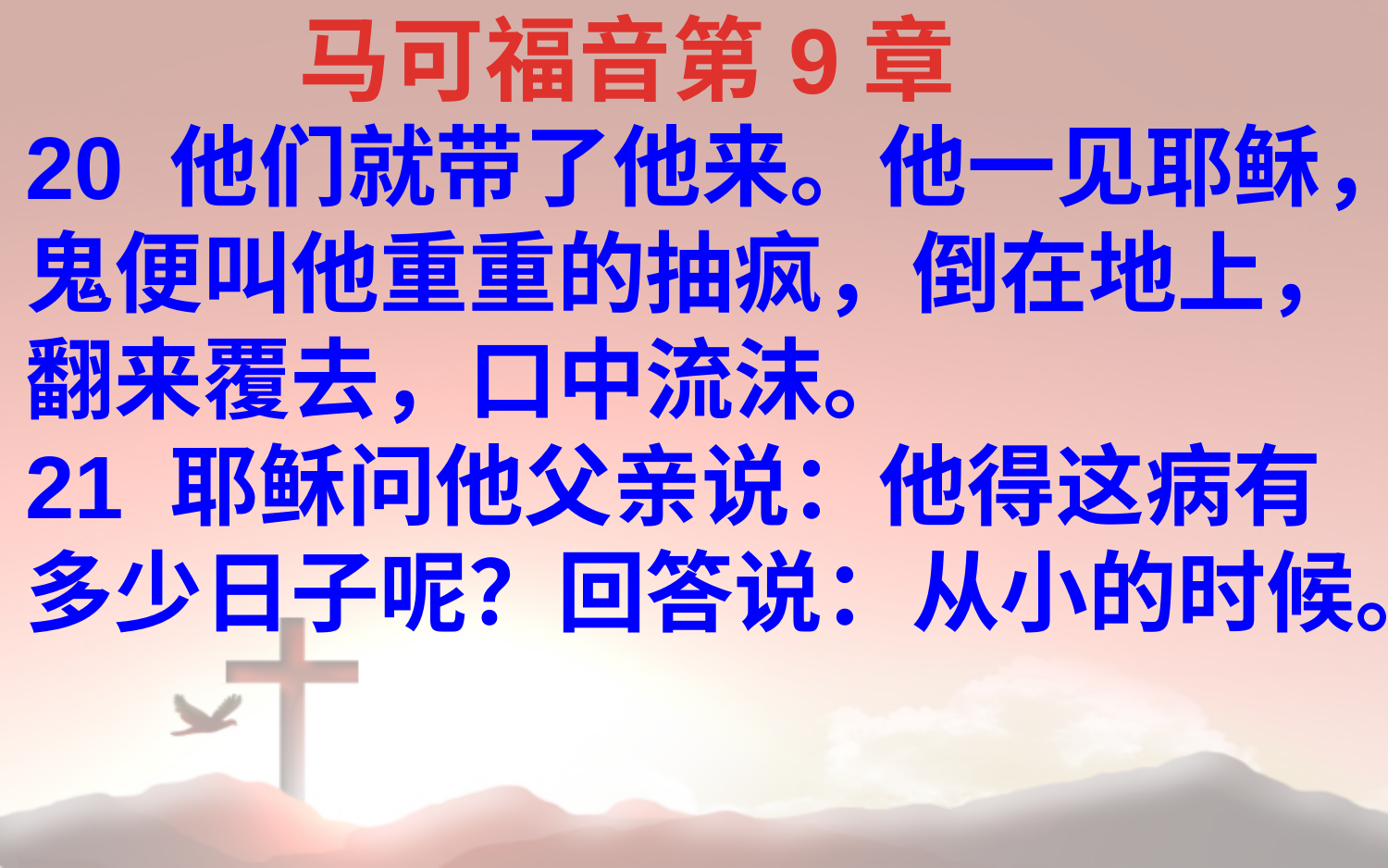

马可福音第9章
20 他们就带了他来。他一见耶稣，鬼便叫他重重的抽疯，倒在地上，翻来覆去，口中流沫。
21 耶稣问他父亲说：他得这病有多少日子呢？回答说：从小的时候。